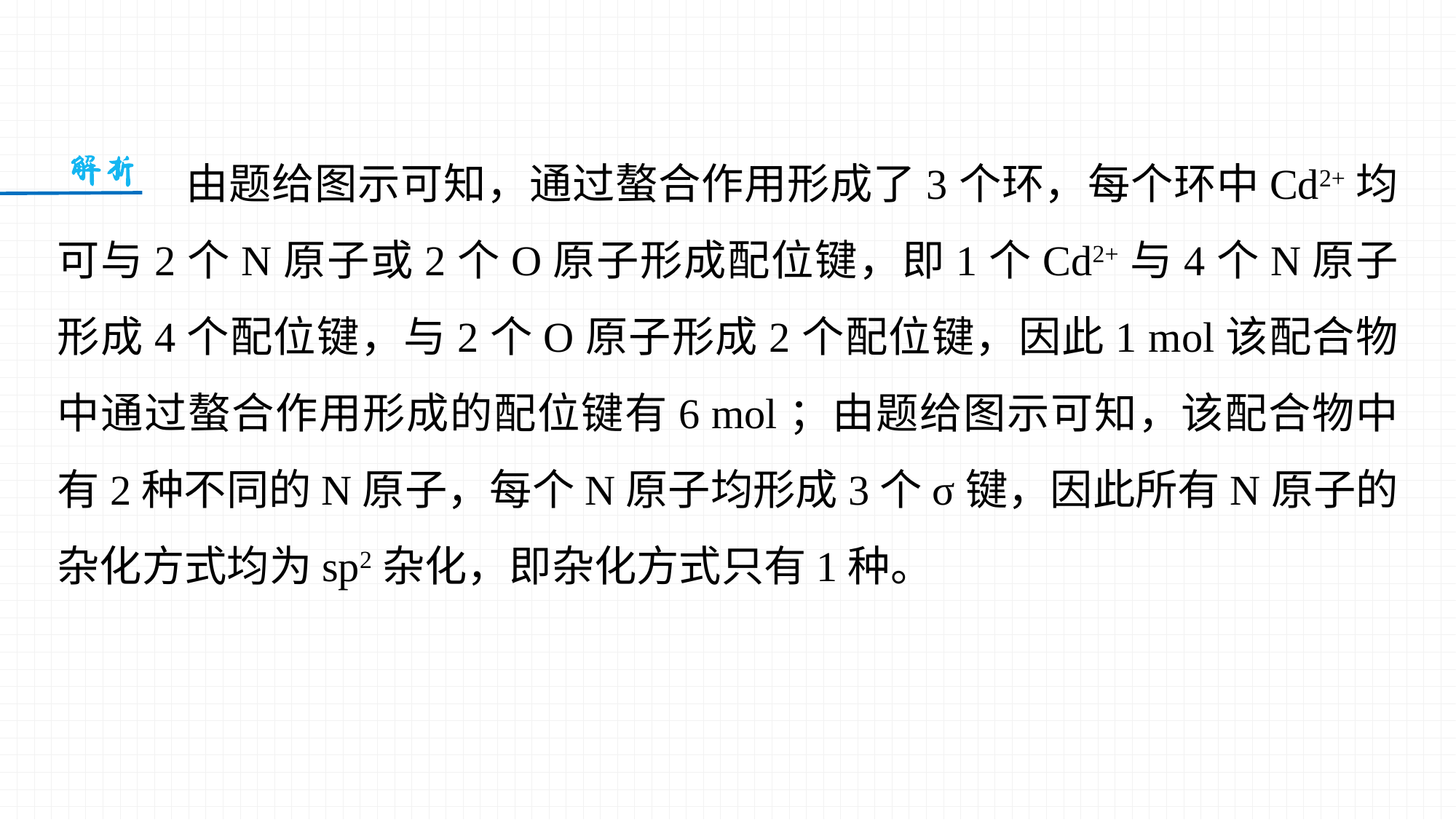

由题给图示可知，通过螯合作用形成了3个环，每个环中Cd2+均可与2个N原子或2个O原子形成配位键，即1个Cd2+与4个N原子形成4个配位键，与2个O原子形成2个配位键，因此1 mol该配合物中通过螯合作用形成的配位键有6 mol；由题给图示可知，该配合物中有2种不同的N原子，每个N原子均形成3个σ键，因此所有N原子的杂化方式均为sp2杂化，即杂化方式只有1种。